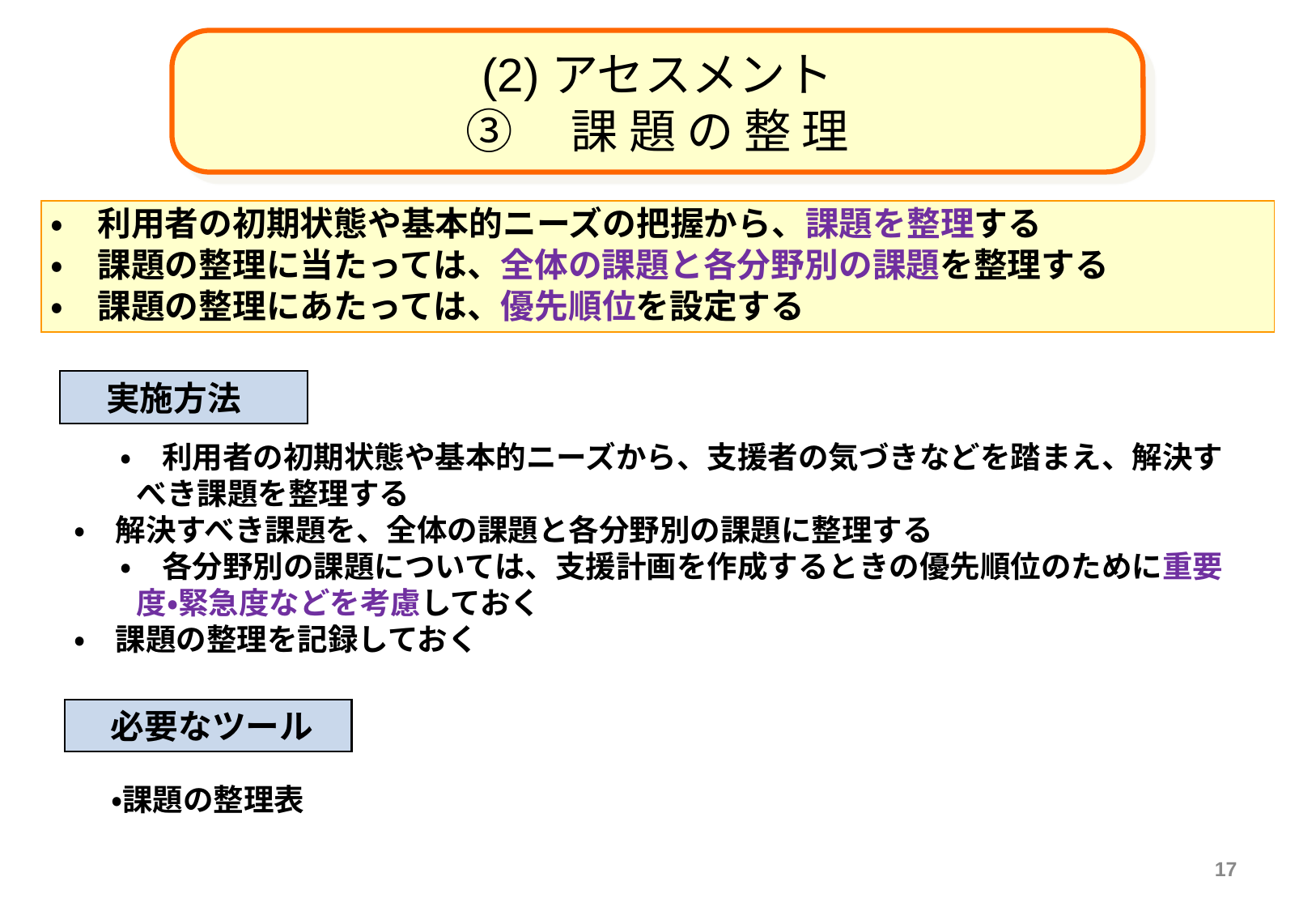

(2)アセスメント
③　課 題 の 整 理

・　利用者の初期状態や基本的ニーズの把握から、課題を整理する
・　課題の整理に当たっては、全体の課題と各分野別の課題を整理する
・　課題の整理にあたっては、優先順位を設定する
　実施方法
　・　利用者の初期状態や基本的ニーズから、支援者の気づきなどを踏まえ、解決すべき課題を整理する
　・　解決すべき課題を、全体の課題と各分野別の課題に整理する
　・　各分野別の課題については、支援計画を作成するときの優先順位のために重要度・緊急度などを考慮しておく
　・　課題の整理を記録しておく
　必要なツール
・課題の整理表
17